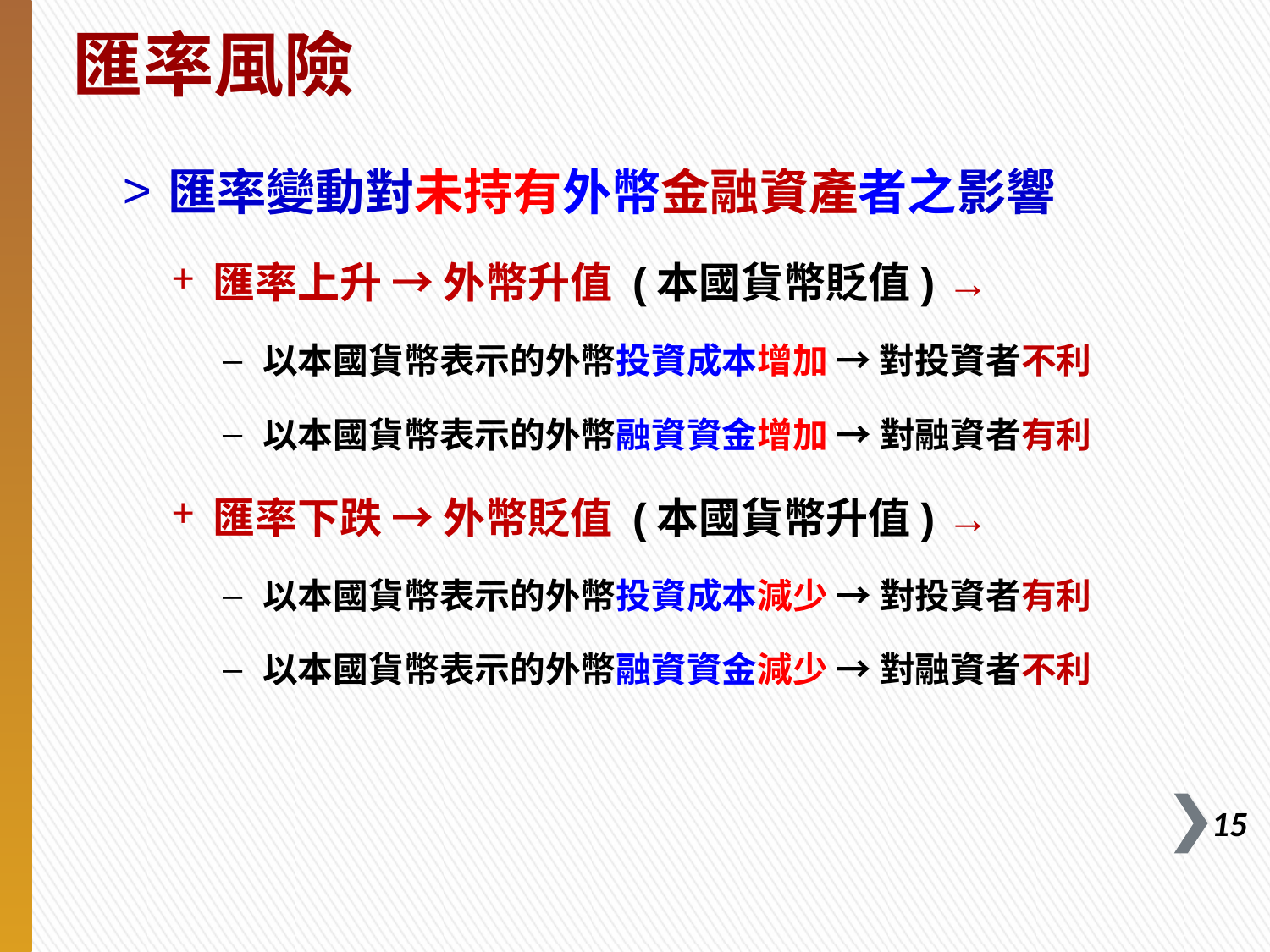

# 匯率風險
匯率變動對未持有外幣金融資產者之影響
匯率上升 → 外幣升值 (本國貨幣貶值) →
以本國貨幣表示的外幣投資成本增加 → 對投資者不利
以本國貨幣表示的外幣融資資金增加 → 對融資者有利
匯率下跌 → 外幣貶值 (本國貨幣升值) →
以本國貨幣表示的外幣投資成本減少 → 對投資者有利
以本國貨幣表示的外幣融資資金減少 → 對融資者不利
15